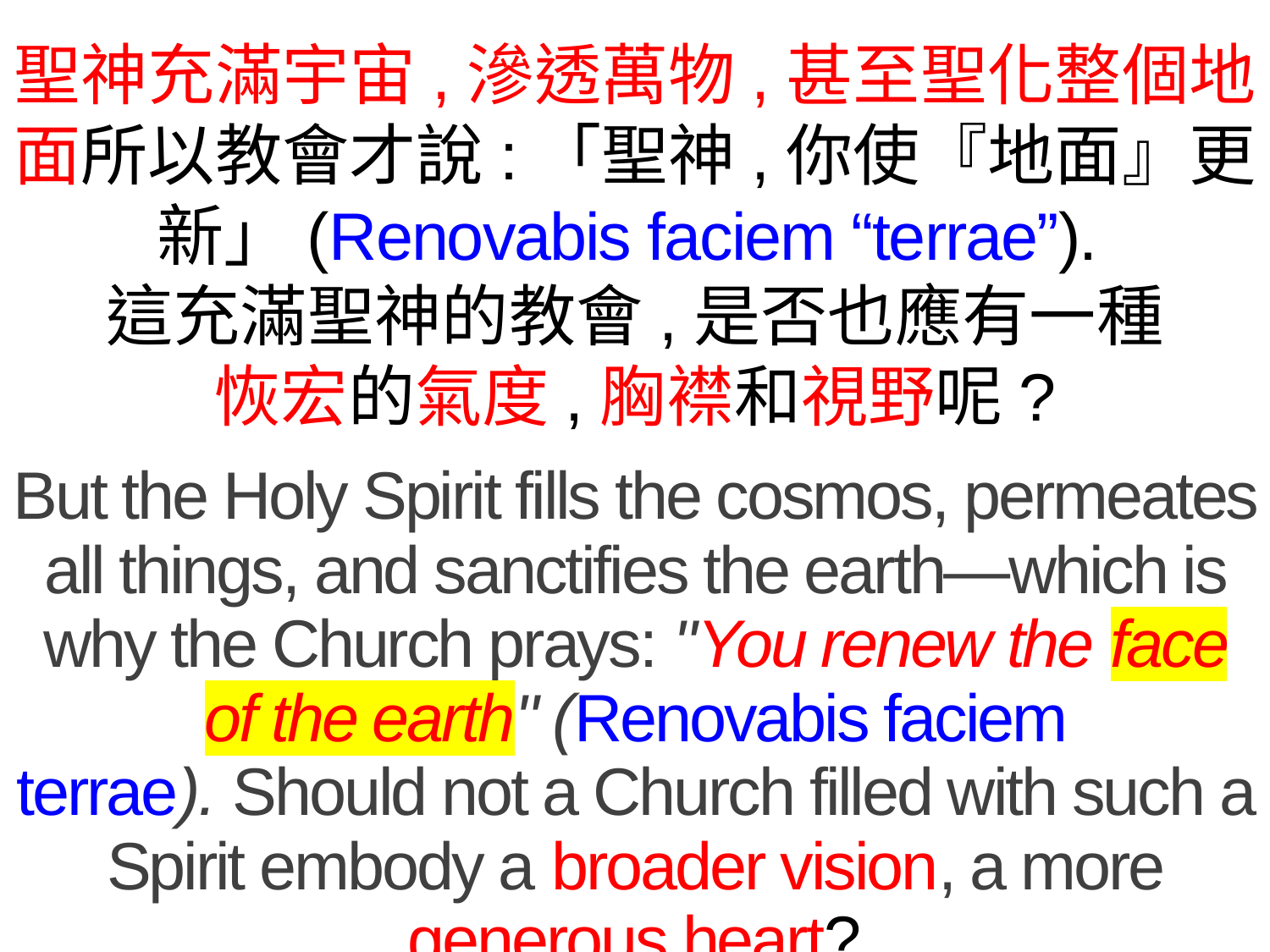

聖神充滿宇宙,滲透萬物,甚至聖化整個地面所以教會才說:「聖神,你使『地面』更新」(Renovabis faciem “terrae”).
這充滿聖神的教會,是否也應有一種
恢宏的氣度,胸襟和視野呢?
But the Holy Spirit fills the cosmos, permeates all things, and sanctifies the earth—which is why the Church prays: "You renew the face of the earth" (Renovabis faciem terrae). Should not a Church filled with such a Spirit embody a broader vision, a more generous heart?